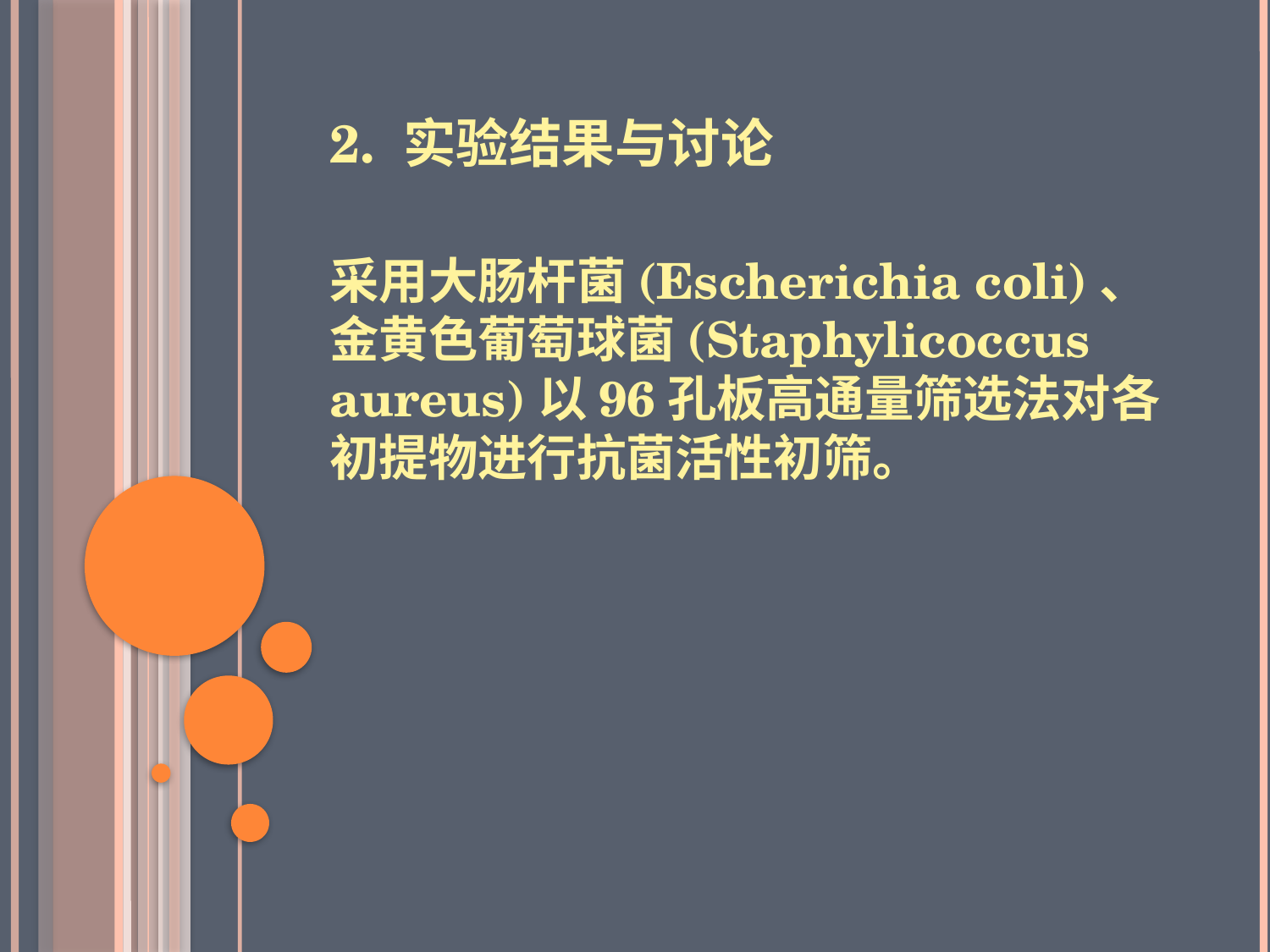

# 2. 实验结果与讨论
采用大肠杆菌(Escherichia coli)、金黄色葡萄球菌(Staphylicoccus aureus)以96孔板高通量筛选法对各初提物进行抗菌活性初筛。